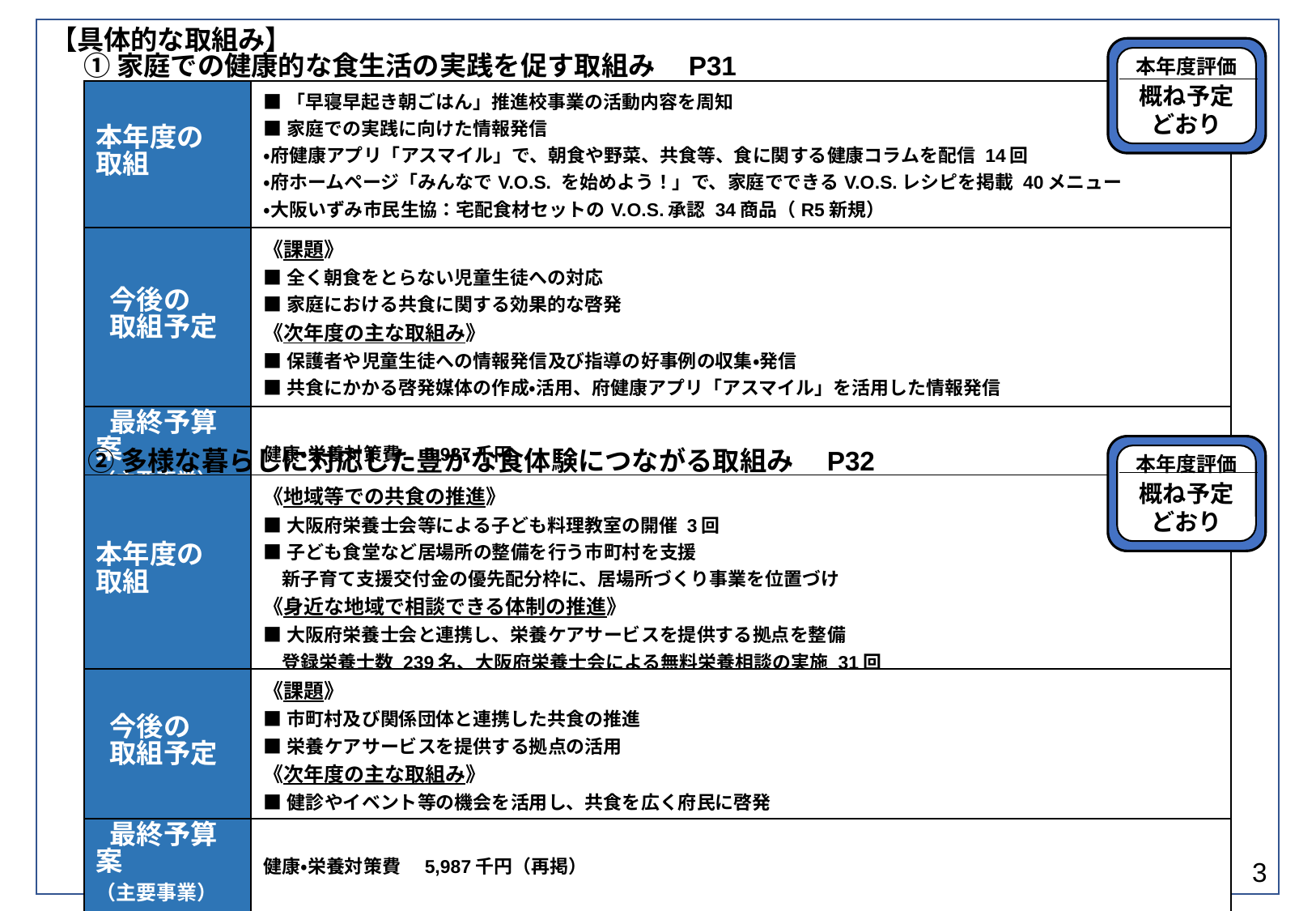

【具体的な取組み】

本年度評価

概ね予定
どおり
①家庭での健康的な食生活の実践を促す取組み　P31
| 本年度の 取組 | ■「早寝早起き朝ごはん」推進校事業の活動内容を周知 ■家庭での実践に向けた情報発信 ・府健康アプリ「アスマイル」で、朝食や野菜、共食等、食に関する健康コラムを配信 14回 ・府ホームページ「みんなでV.O.S. を始めよう！」で、家庭でできるV.O.S.レシピを掲載 40メニュー ・大阪いずみ市民生協：宅配食材セットのV.O.S.承認 34商品（R5新規） |
| --- | --- |
| 今後の 取組予定 | 《課題》 ■全く朝食をとらない児童生徒への対応 ■家庭における共食に関する効果的な啓発 《次年度の主な取組み》 ■保護者や児童生徒への情報発信及び指導の好事例の収集・発信 ■共食にかかる啓発媒体の作成・活用、府健康アプリ「アスマイル」を活用した情報発信 |
| 最終予算案 （主要事業） | 健康・栄養対策費　5,987千円 |

本年度評価

概ね予定
どおり
②多様な暮らしに対応した豊かな食体験につながる取組み　P32
| 本年度の 取組 | 《地域等での共食の推進》 ■大阪府栄養士会等による子ども料理教室の開催 3回 ■子ども食堂など居場所の整備を行う市町村を支援 　新子育て支援交付金の優先配分枠に、居場所づくり事業を位置づけ 《身近な地域で相談できる体制の推進》 ■大阪府栄養士会と連携し、栄養ケアサービスを提供する拠点を整備 　登録栄養士数 239名、大阪府栄養士会による無料栄養相談の実施 31回 　日本栄養士会認定栄養ケア・ステーション 22団体、大阪府栄養士会登録栄養ケアチーム 14団体 |
| --- | --- |
| 今後の 取組予定 | 《課題》 ■市町村及び関係団体と連携した共食の推進 ■栄養ケアサービスを提供する拠点の活用 《次年度の主な取組み》 ■健診やイベント等の機会を活用し、共食を広く府民に啓発 ■在宅栄養ケアに関する医師会・栄養士会等関係機関との連携推進 |
| 最終予算案 （主要事業） | 健康・栄養対策費　5,987千円（再掲） |
3